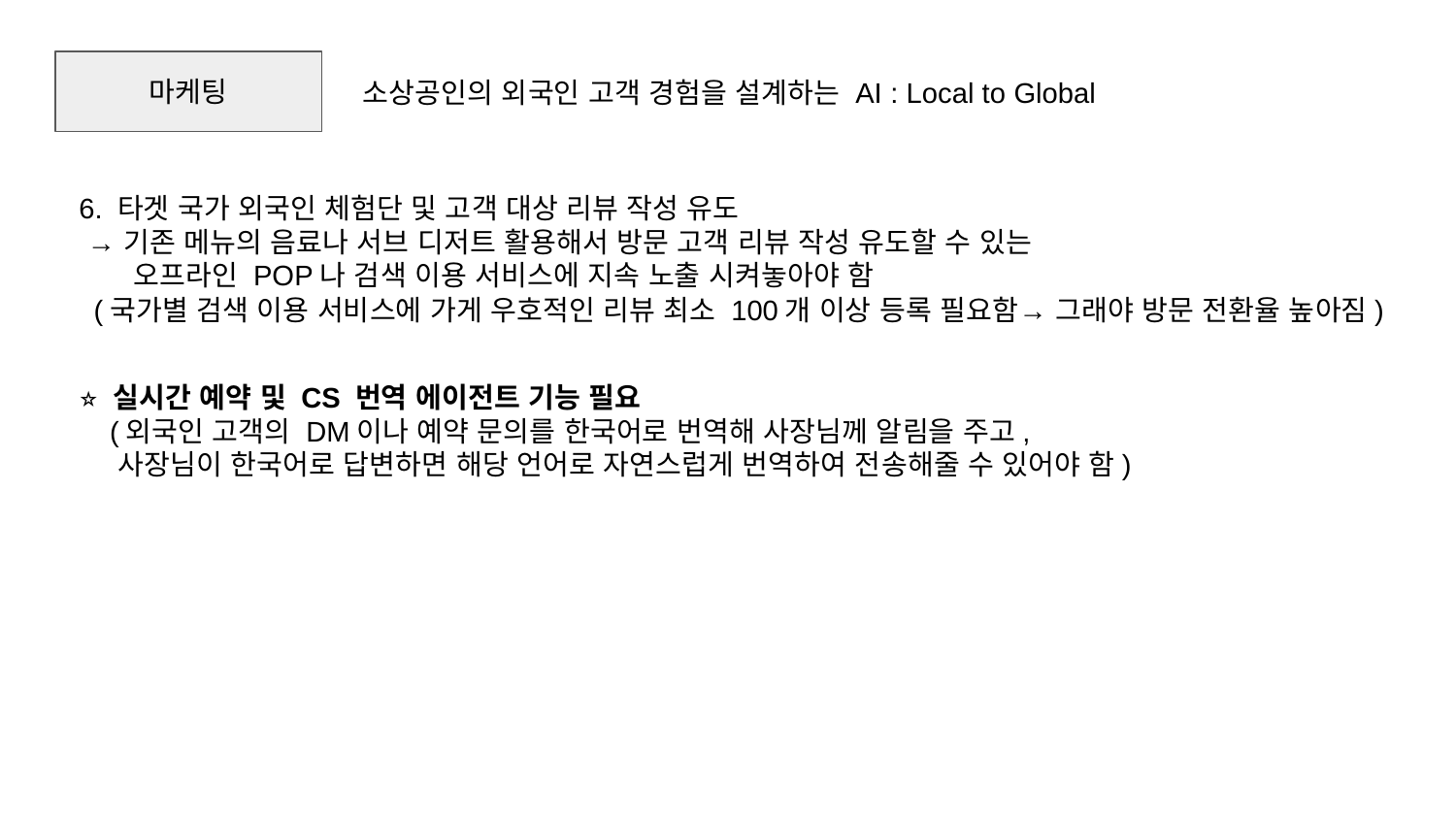

마케팅
소상공인의 외국인 고객 경험을 설계하는 AI : Local to Global
6. 타겟 국가 외국인 체험단 및 고객 대상 리뷰 작성 유도
 → 기존 메뉴의 음료나 서브 디저트 활용해서 방문 고객 리뷰 작성 유도할 수 있는
      오프라인 POP나 검색 이용 서비스에 지속 노출 시켜놓아야 함
 (국가별 검색 이용 서비스에 가게 우호적인 리뷰 최소 100개 이상 등록 필요함→ 그래야 방문 전환율 높아짐)
⭐ 실시간 예약 및 CS 번역 에이전트 기능 필요
   (외국인 고객의 DM이나 예약 문의를 한국어로 번역해 사장님께 알림을 주고,
    사장님이 한국어로 답변하면 해당 언어로 자연스럽게 번역하여 전송해줄 수 있어야 함)